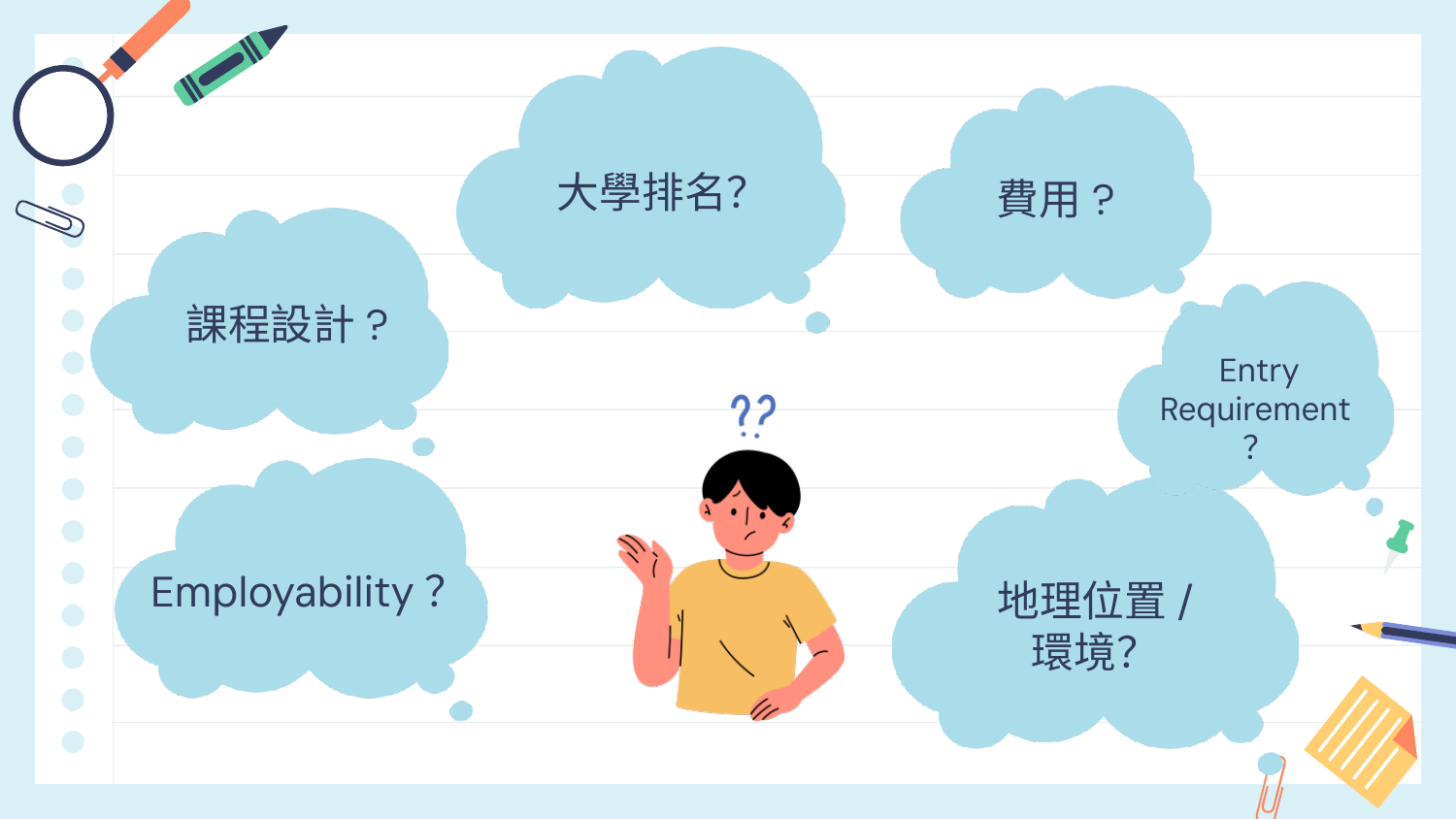

大學排名？
費用?

課程設計?
Entry Requirement？

Employability？
地理位置/
環境？